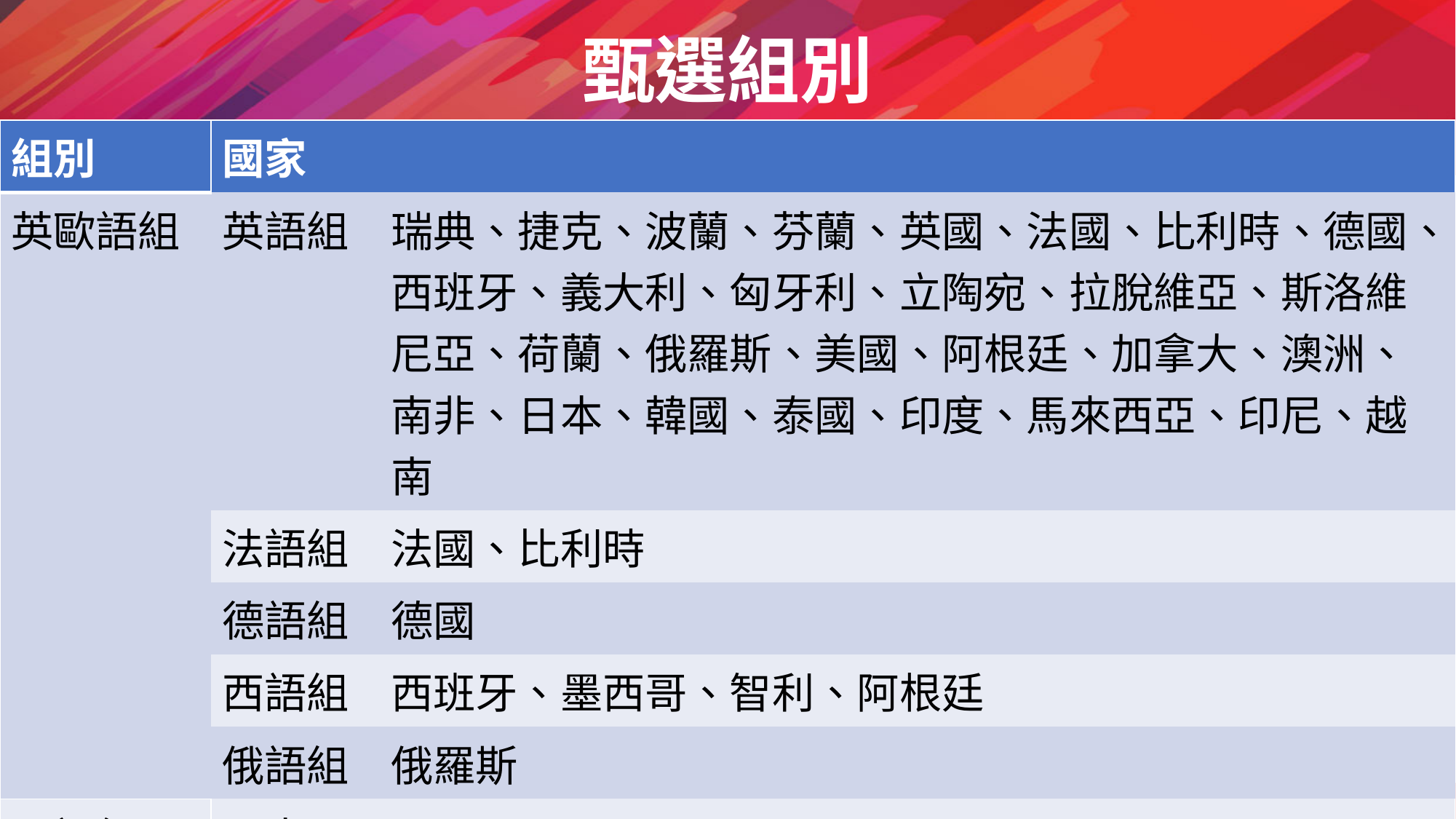

# 甄選組別
| 組別 | 國家 |  |
| --- | --- | --- |
| 英歐語組 | 英語組 | 瑞典、捷克、波蘭、芬蘭、英國、法國、比利時、德國、西班牙、義大利、匈牙利、立陶宛、拉脫維亞、斯洛維尼亞、荷蘭、俄羅斯、美國、阿根廷、加拿大、澳洲、南非、日本、韓國、泰國、印度、馬來西亞、印尼、越南 |
|  | 法語組 | 法國、比利時 |
|  | 德語組 | 德國 |
|  | 西語組 | 西班牙、墨西哥、智利、阿根廷 |
|  | 俄語組 | 俄羅斯 |
| 日語組 | 日本 |  |
| 中文組 | 澳門、中國大陸 |  |